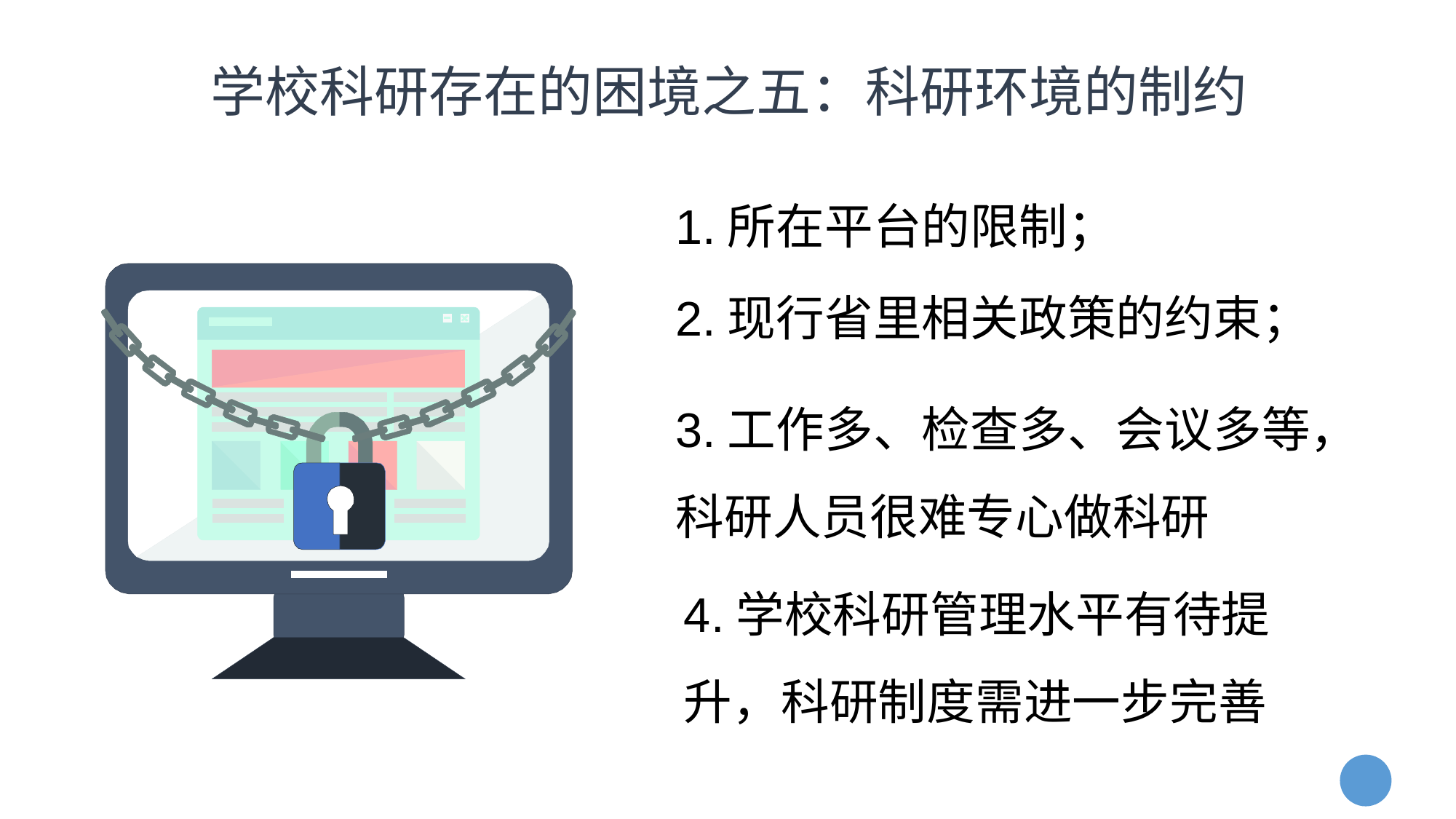

# 学校科研存在的困境之五：科研环境的制约

1.所在平台的限制；

2.现行省里相关政策的约束；
3.工作多、检查多、会议多等，科研人员很难专心做科研
4.学校科研管理水平有待提升，科研制度需进一步完善
27